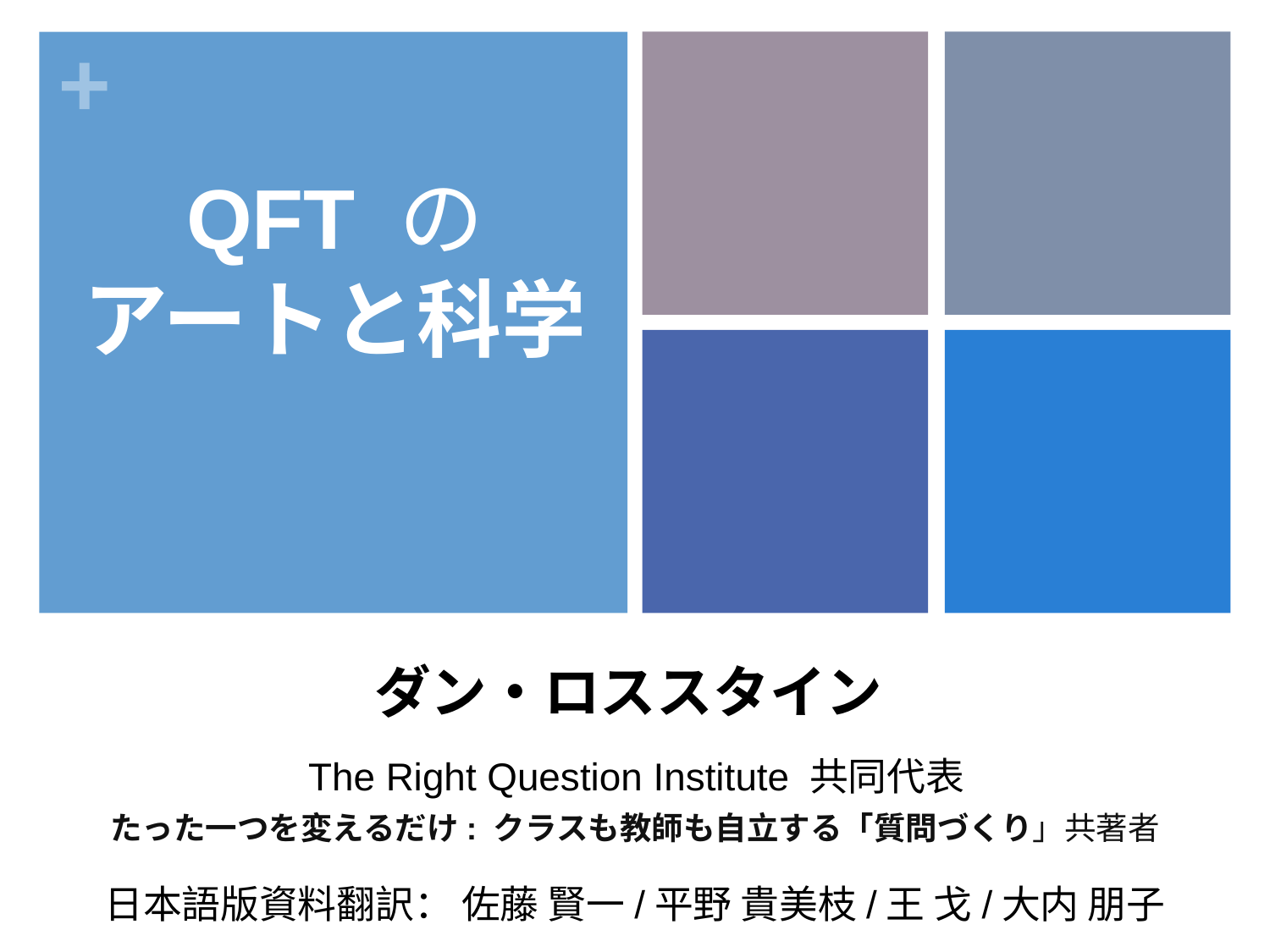

# QFT の
アートと科学
ダン・ロススタイン
 The Right Question Institute 共同代表
たった一つを変えるだけ: クラスも教師も自立する「質問づくり」共著者

日本語版資料翻訳： 佐藤 賢一/平野 貴美枝/王 戈/大内 朋子